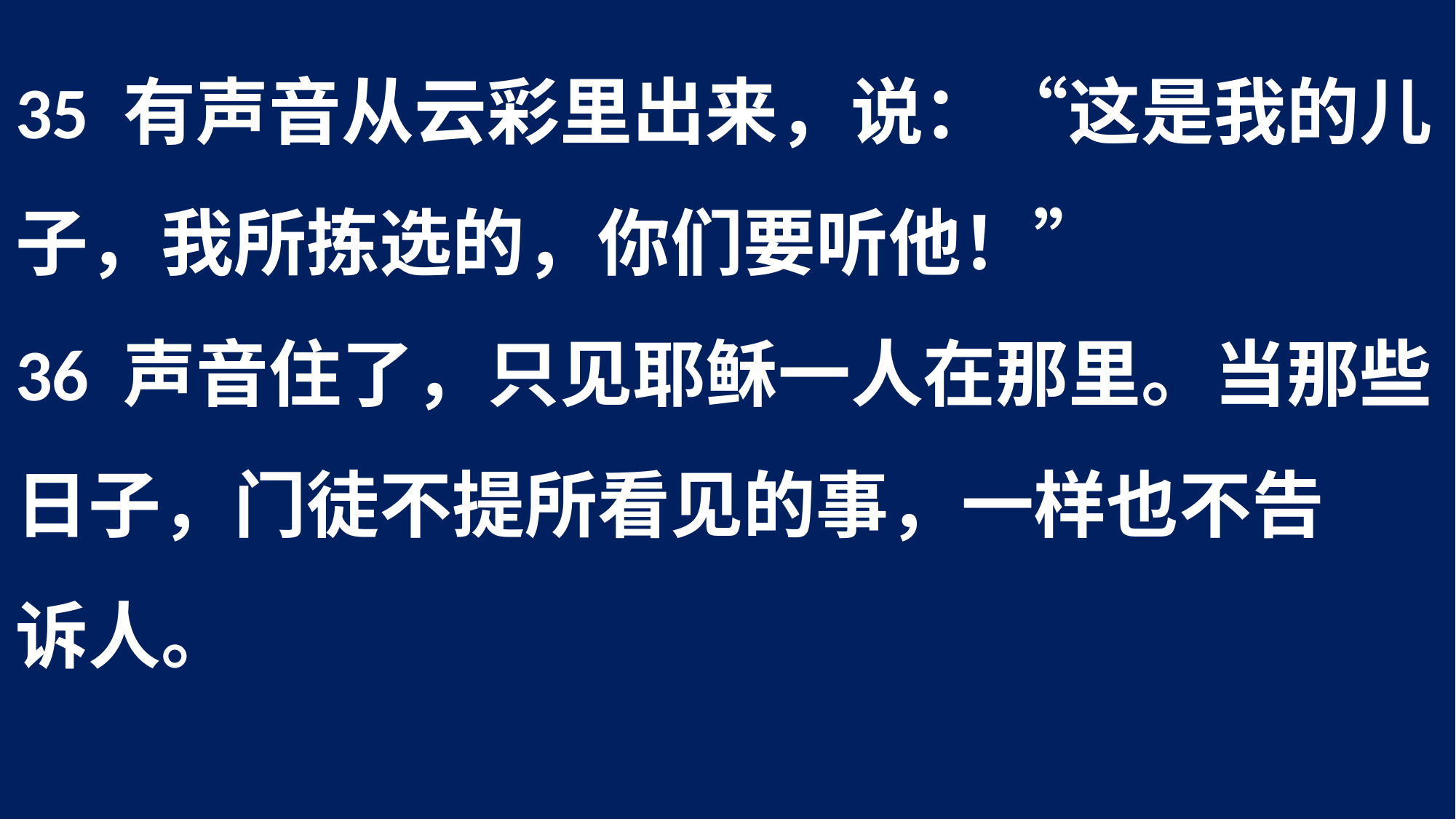

35 有声音从云彩里出来，说：“这是我的儿	子，我所拣选的，你们要听他！”
36 声音住了，只见耶稣一人在那里。当那些	日子，门徒不提所看见的事，一样也不告	诉人。